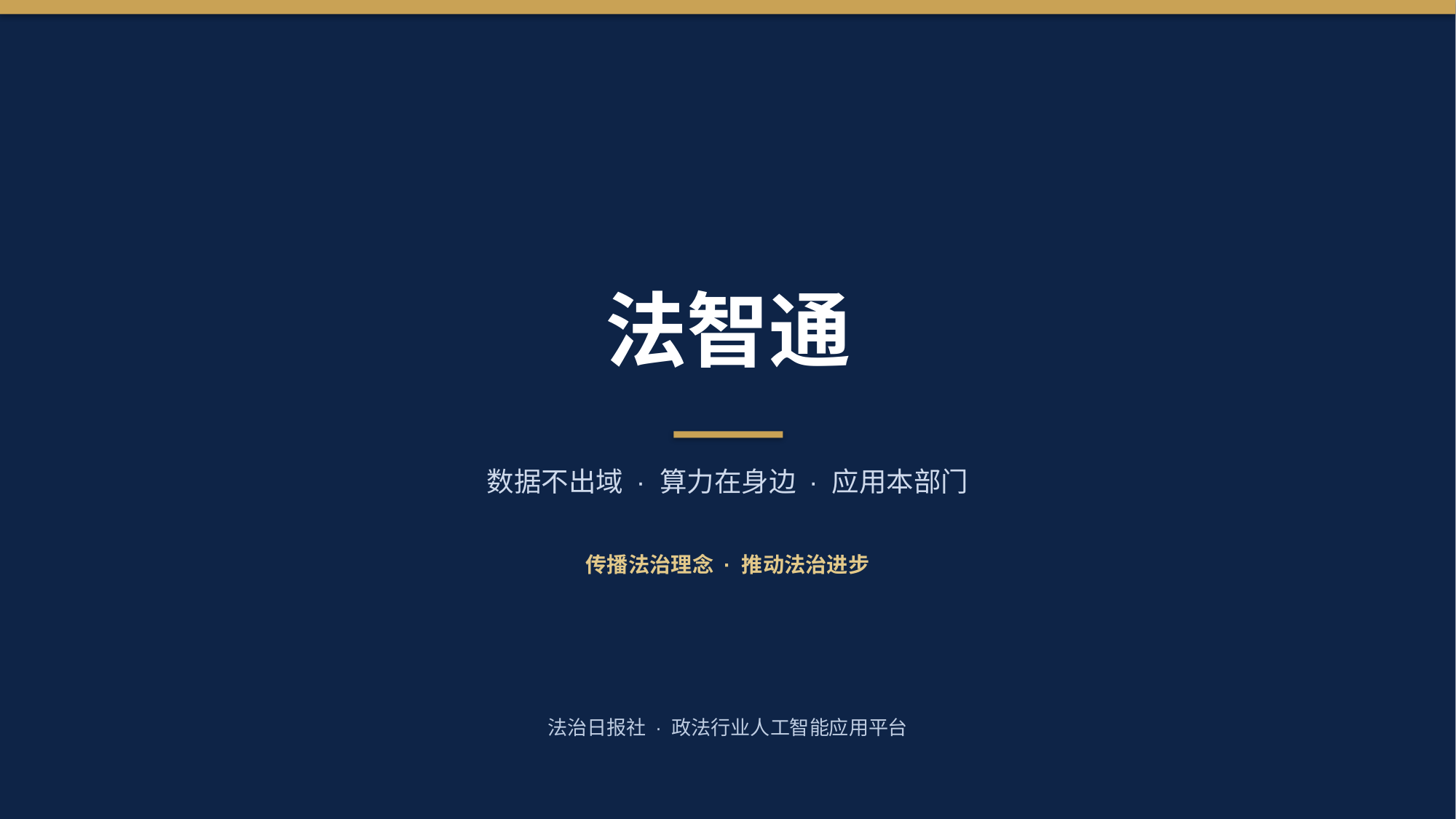

法智通

数据不出域 · 算力在身边 · 应用本部门
传播法治理念 · 推动法治进步
法治日报社 · 政法行业人工智能应用平台